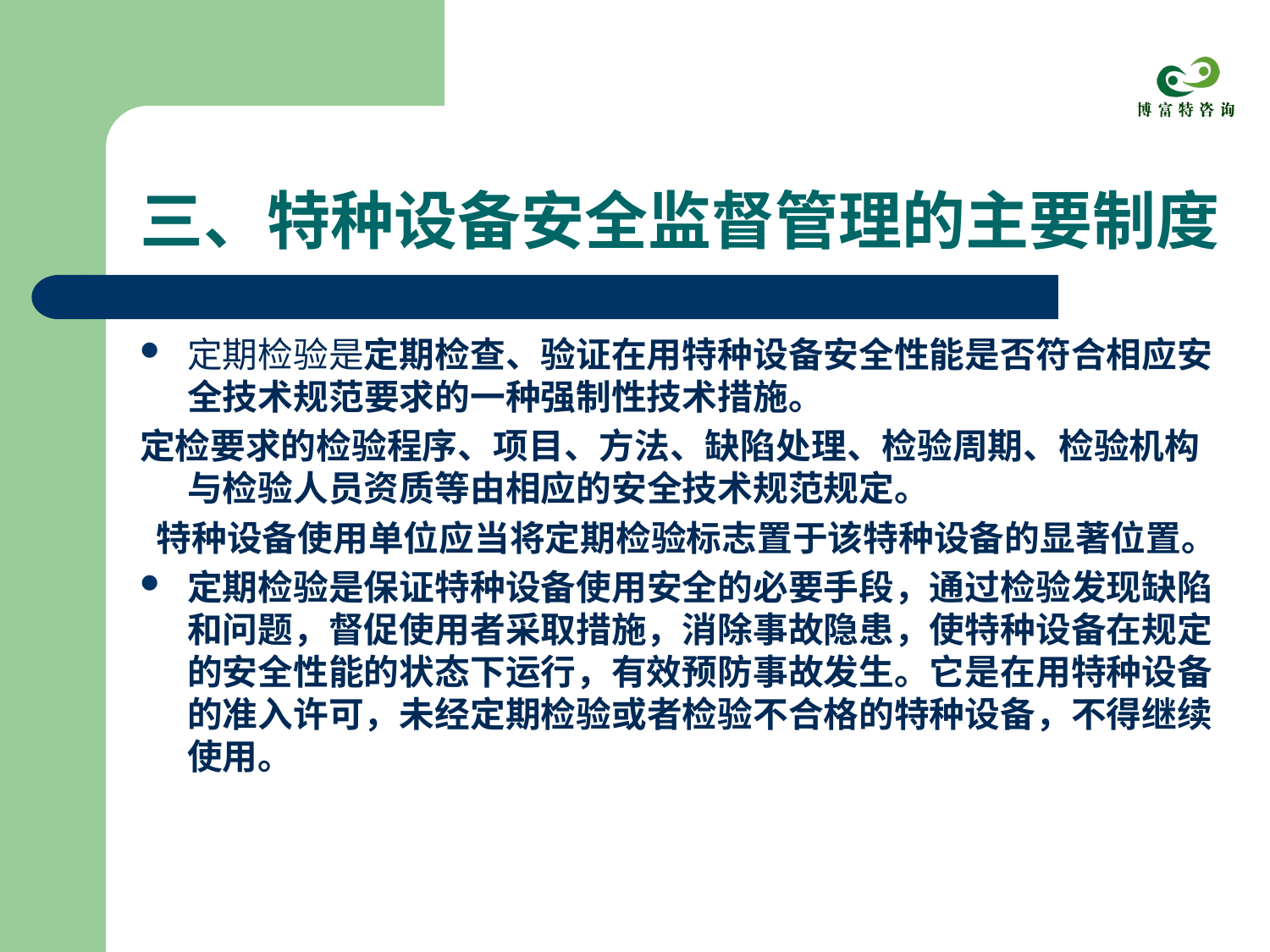

# 三、特种设备安全监督管理的主要制度
定期检验是定期检查、验证在用特种设备安全性能是否符合相应安全技术规范要求的一种强制性技术措施。
定检要求的检验程序、项目、方法、缺陷处理、检验周期、检验机构与检验人员资质等由相应的安全技术规范规定。
 特种设备使用单位应当将定期检验标志置于该特种设备的显著位置。
定期检验是保证特种设备使用安全的必要手段，通过检验发现缺陷和问题，督促使用者采取措施，消除事故隐患，使特种设备在规定的安全性能的状态下运行，有效预防事故发生。它是在用特种设备的准入许可，未经定期检验或者检验不合格的特种设备，不得继续使用。